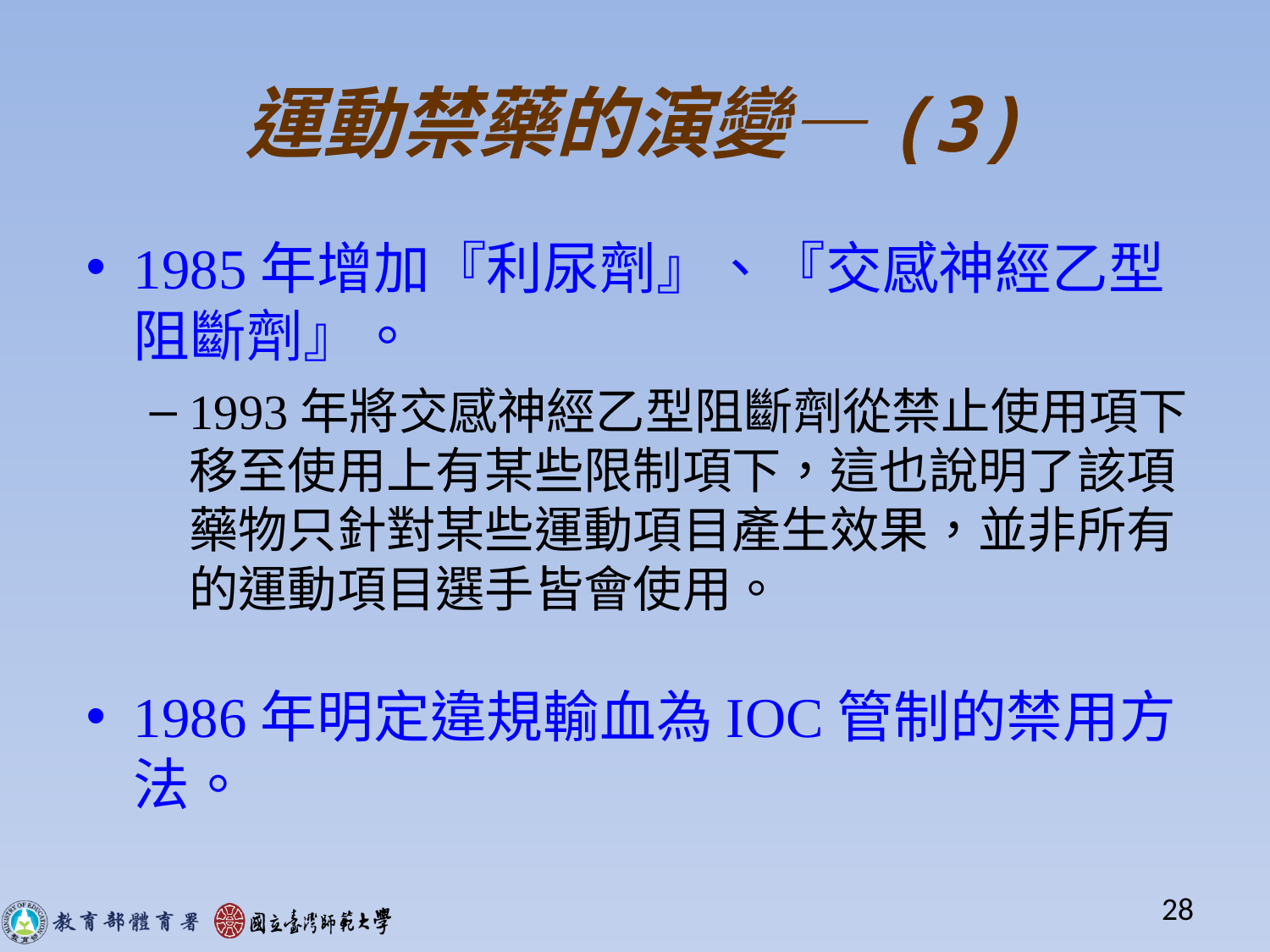

# 運動禁藥的演變—(3)
1985年增加『利尿劑』、『交感神經乙型阻斷劑』。
1993年將交感神經乙型阻斷劑從禁止使用項下移至使用上有某些限制項下，這也說明了該項藥物只針對某些運動項目產生效果，並非所有的運動項目選手皆會使用。

1986年明定違規輸血為IOC管制的禁用方法。
28